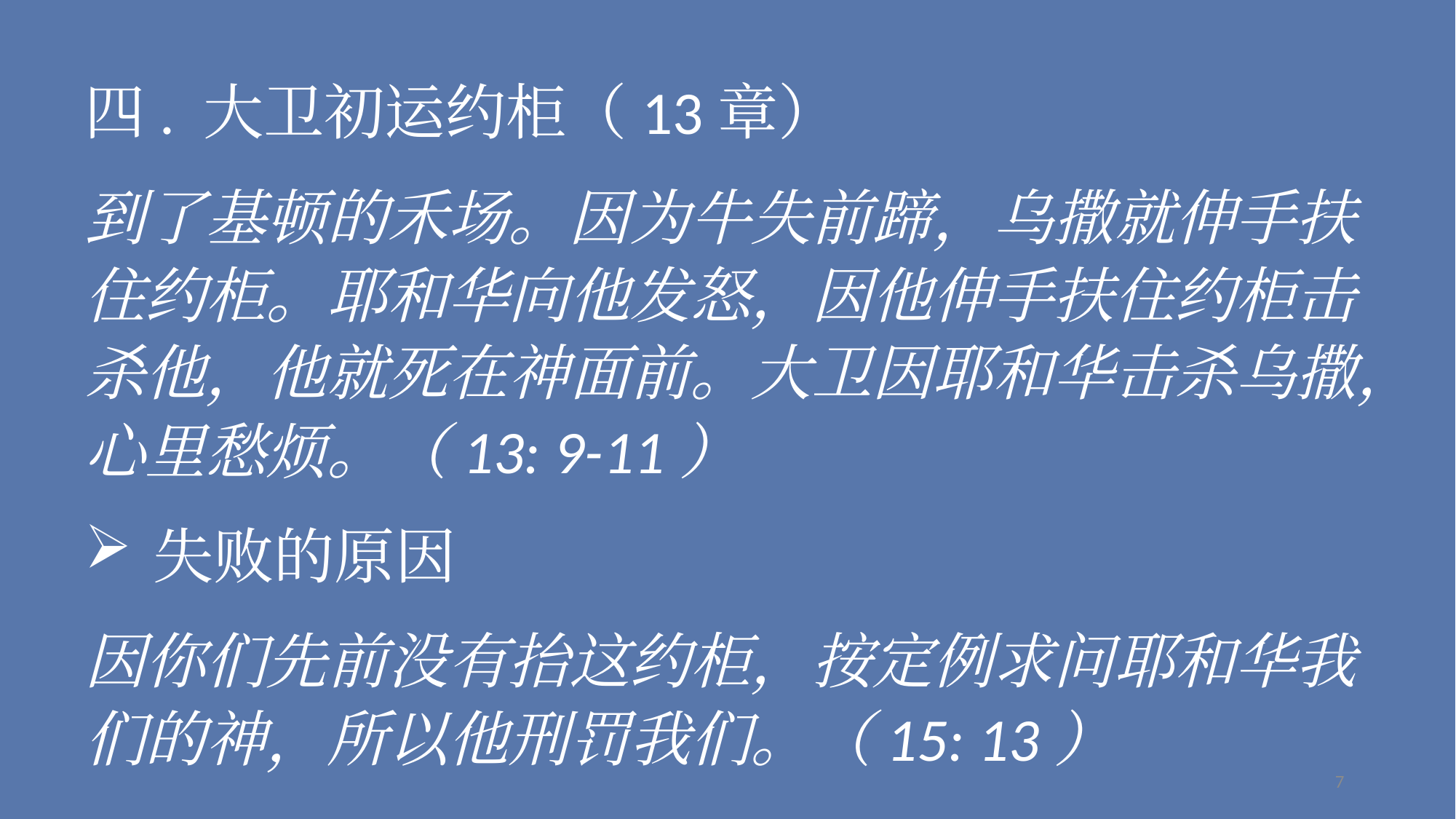

四. 大卫初运约柜（13章）
到了基顿的禾场。因为牛失前蹄，乌撒就伸手扶住约柜。耶和华向他发怒，因他伸手扶住约柜击杀他，他就死在神面前。大卫因耶和华击杀乌撒，心里愁烦。（13: 9-11）
失败的原因
因你们先前没有抬这约柜，按定例求问耶和华我们的神，所以他刑罚我们。（15: 13）
7